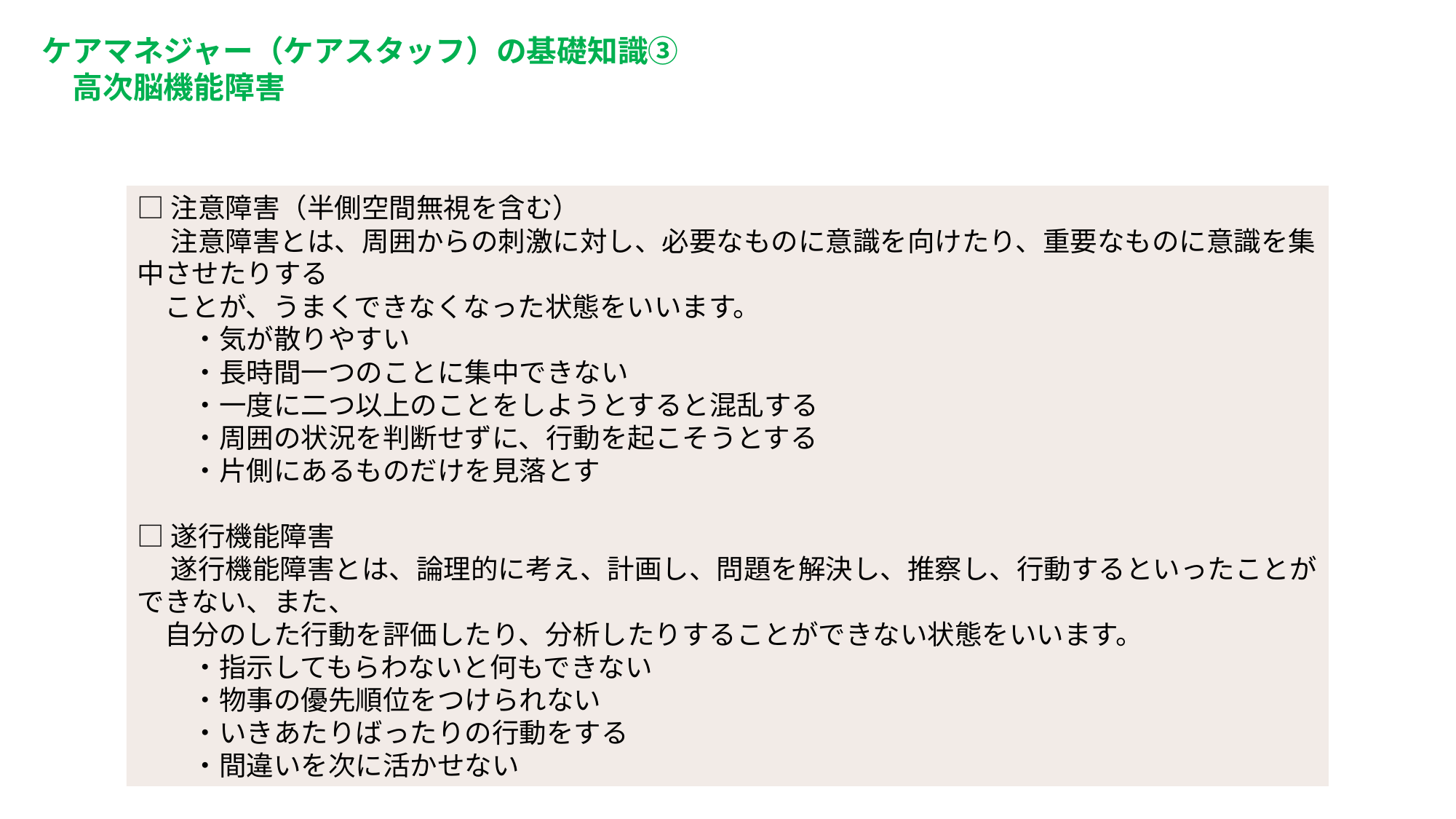

ケアマネジャー（ケアスタッフ）の基礎知識③
　高次脳機能障害
□注意障害（半側空間無視を含む）
　 注意障害とは、周囲からの刺激に対し、必要なものに意識を向けたり、重要なものに意識を集中させたりする
　ことが、うまくできなくなった状態をいいます。
　　・気が散りやすい
　　・長時間一つのことに集中できない
　　・一度に二つ以上のことをしようとすると混乱する
　　・周囲の状況を判断せずに、行動を起こそうとする
　　・片側にあるものだけを見落とす

□遂行機能障害
　 遂行機能障害とは、論理的に考え、計画し、問題を解決し、推察し、行動するといったことができない、また、
　自分のした行動を評価したり、分析したりすることができない状態をいいます。
　　・指示してもらわないと何もできない
　　・物事の優先順位をつけられない
　　・いきあたりばったりの行動をする
　　・間違いを次に活かせない